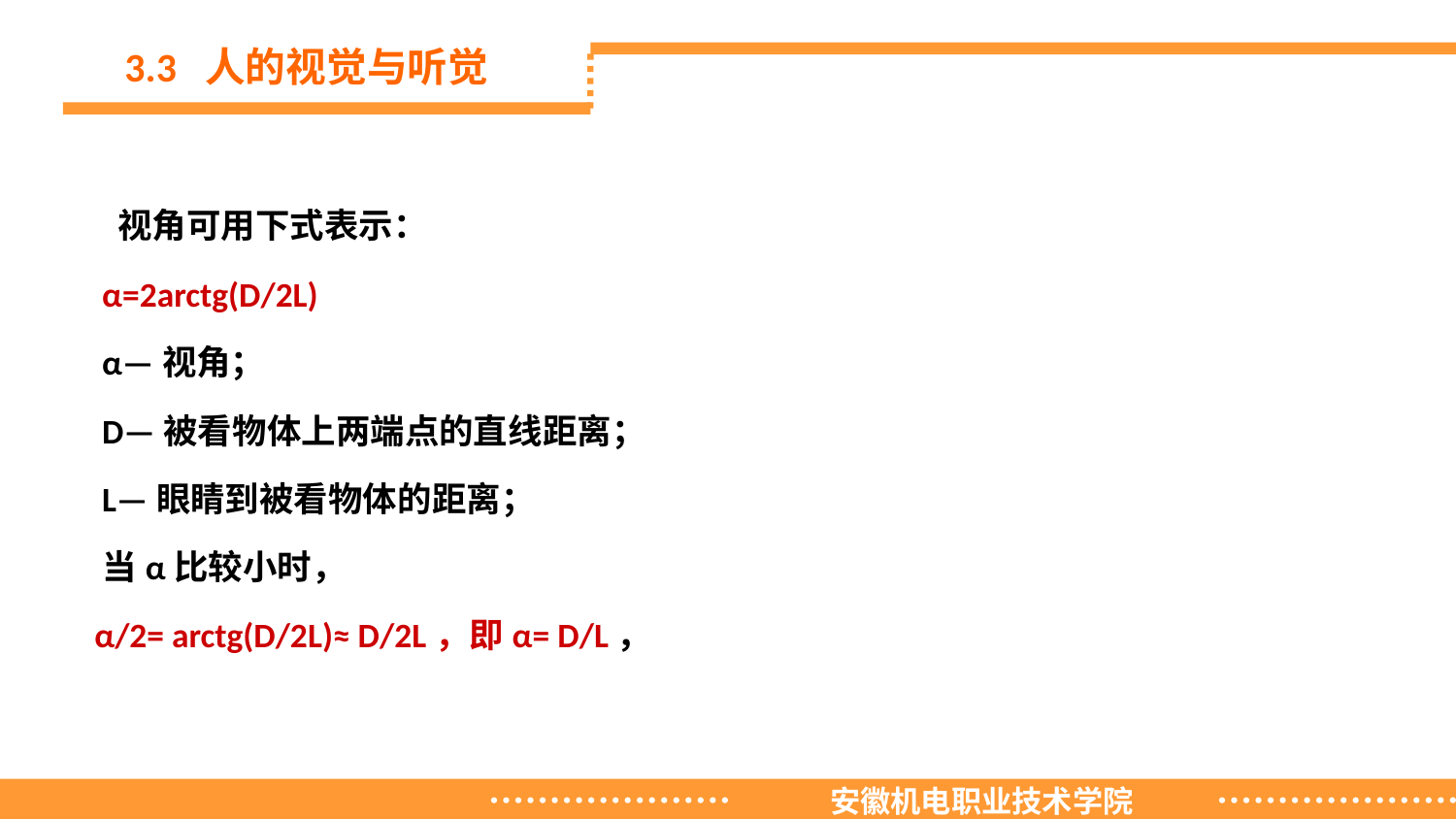

3.3  人的视觉与听觉

    视角可用下式表示：
    α=2arctg(D/2L)
    α—视角；
    D—被看物体上两端点的直线距离；
    L—眼睛到被看物体的距离；
   当α比较小时，
   α/2= arctg(D/2L)≈ D/2L，即α= D/L，

安徽机电职业技术学院